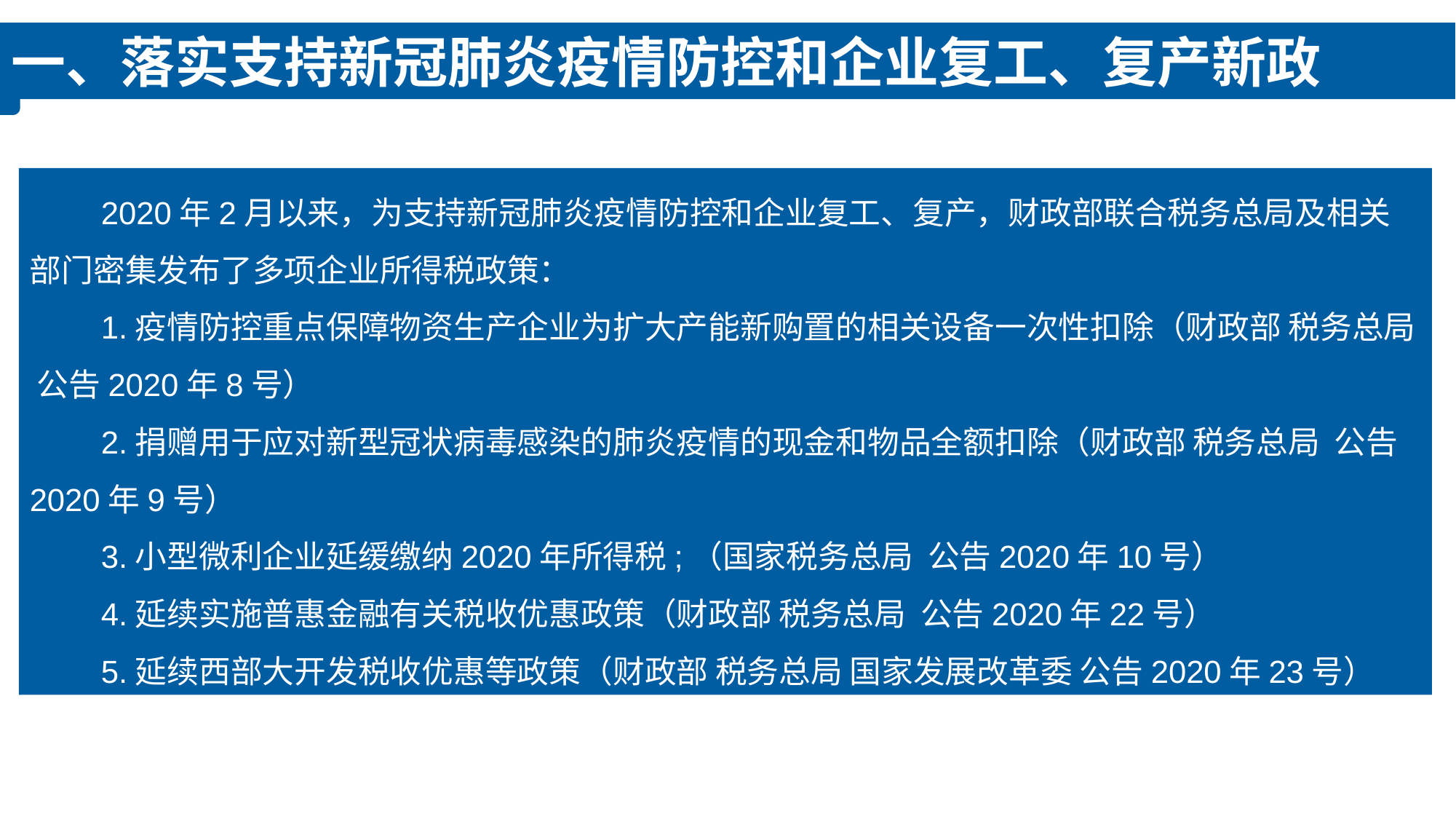

一、落实支持新冠肺炎疫情防控和企业复工、复产新政

        2020年2月以来，为支持新冠肺炎疫情防控和企业复工、复产，财政部联合税务总局及相关部门密集发布了多项企业所得税政策：
        1.疫情防控重点保障物资生产企业为扩大产能新购置的相关设备一次性扣除（财政部 税务总局  公告2020年8号）
        2.捐赠用于应对新型冠状病毒感染的肺炎疫情的现金和物品全额扣除（财政部 税务总局  公告2020年9号）
        3.小型微利企业延缓缴纳2020年所得税;（国家税务总局  公告2020年10号）
        4.延续实施普惠金融有关税收优惠政策（财政部 税务总局  公告2020年22号）
        5.延续西部大开发税收优惠等政策（财政部 税务总局 国家发展改革委 公告2020年23号）
e7d195523061f1c062df869295d8a0a11120349891c27003D2E1C84926AC27B998C4E6DB32CFD86673C8A95AFDAA40B3D72EE1B14BA0CD5ADF6A90DFBF7FD9C4343ADB56E206D0753FACD027C6C9A50526FC4BD1306CADB56A7DBAA1512074E625C97B5E431F2D57A54ED664165DA2BB31E6597E2FE6339A12FD001F8FF7F47DE2221DE1CAD53B509893BF37E2E11D08